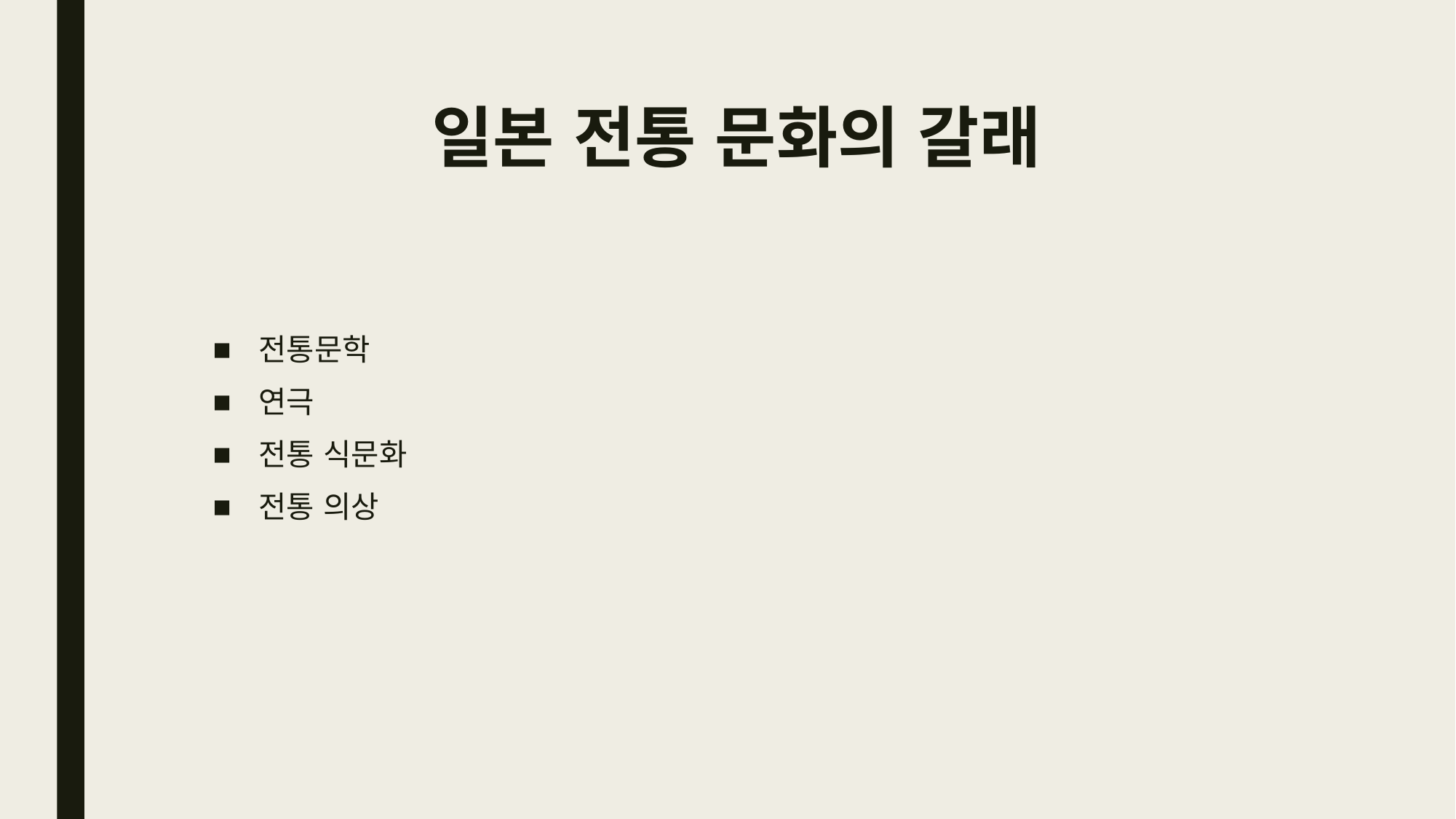

# 일본 전통 문화의 갈래
전통문학
연극
전통 식문화
전통 의상